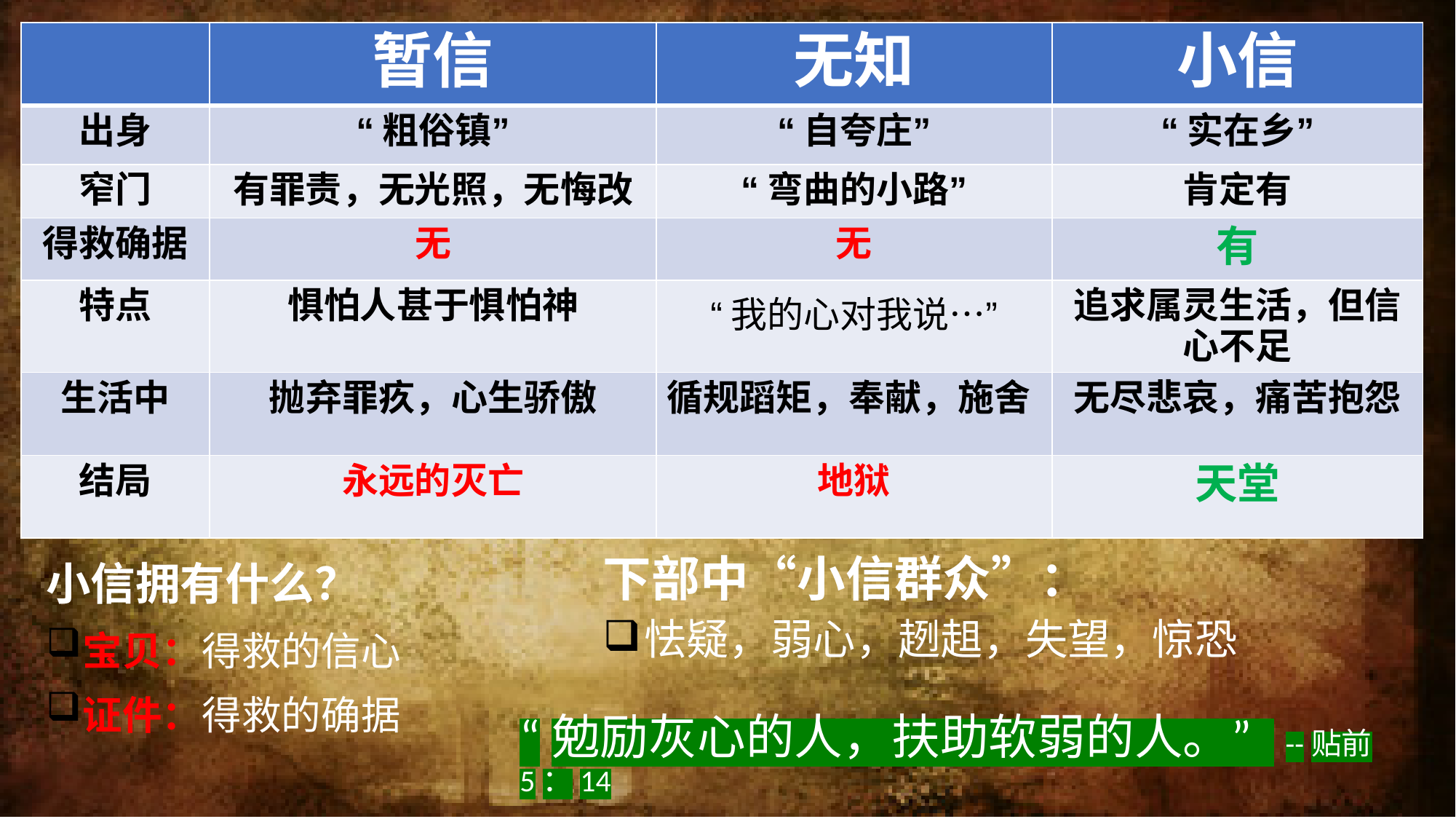

|  | 暂信 | 无知 | 小信 |
| --- | --- | --- | --- |
| 出身 | “粗俗镇” | “自夸庄” | “实在乡” |
| 窄门 | 有罪责，无光照，无悔改 | “弯曲的小路” | 肯定有 |
| 得救确据 | 无 | 无 | 有 |
| 特点 | 惧怕人甚于惧怕神 | “我的心对我说…” | 追求属灵生活，但信心不足 |
| 生活中 | 抛弃罪疚，心生骄傲 | 循规蹈矩，奉献，施舍 | 无尽悲哀，痛苦抱怨 |
| 结局 | 永远的灭亡 | 地狱 | 天堂 |
下部中“小信群众”：
怯疑，弱心，趔趄，失望，惊恐
小信拥有什么？
宝贝：得救的信心
证件：得救的确据
“勉励灰心的人，扶助软弱的人。”  --贴前5：14